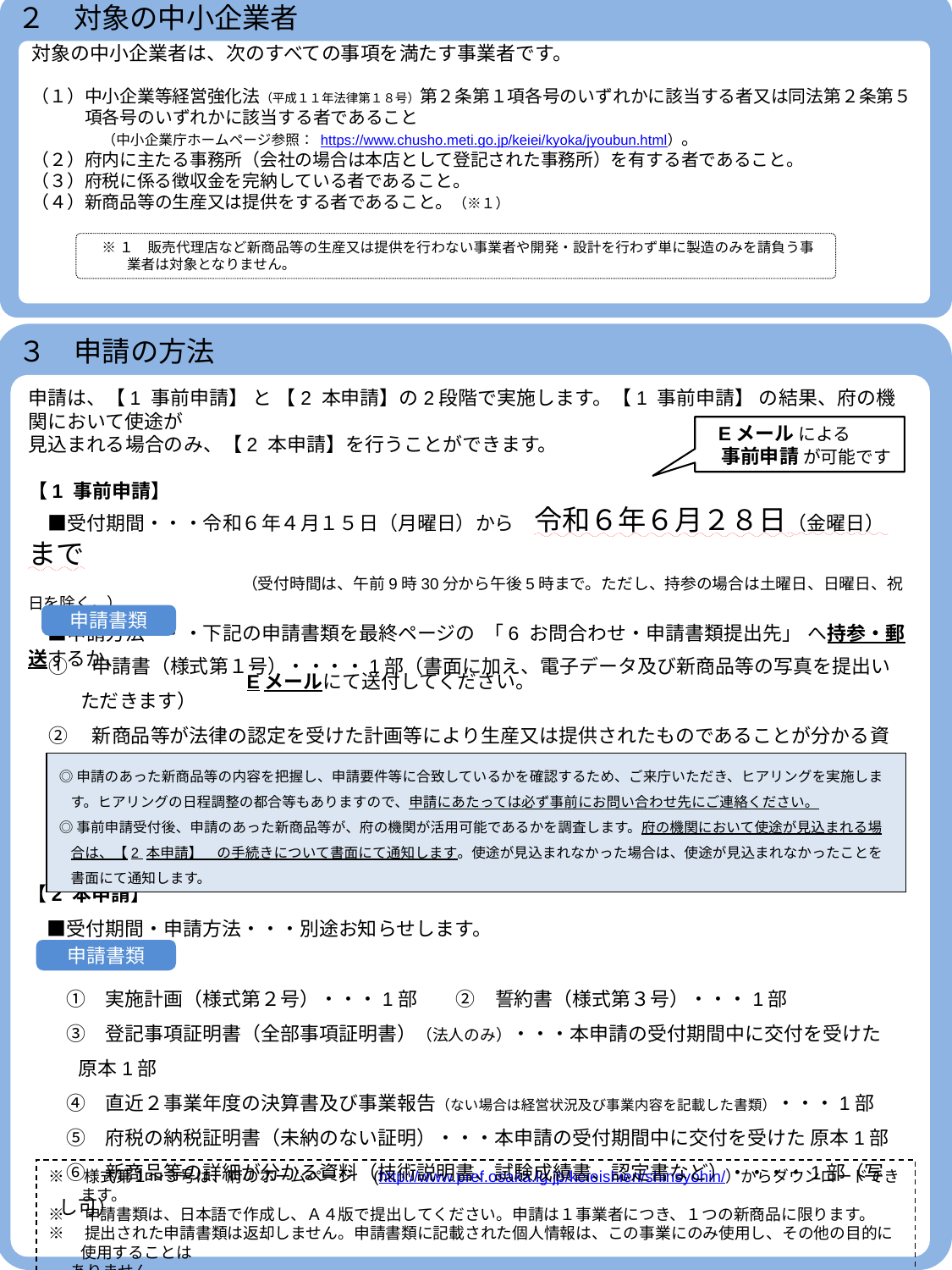

２　対象の中小企業者
対象の中小企業者は、次のすべての事項を満たす事業者です。

（１）中小企業等経営強化法（平成１１年法律第１８号）第２条第１項各号のいずれかに該当する者又は同法第２条第５項各号のいずれかに該当する者であること
　　　　（中小企業庁ホームページ参照： https://www.chusho.meti.go.jp/keiei/kyoka/jyoubun.html）。
（２）府内に主たる事務所（会社の場合は本店として登記された事務所）を有する者であること。
（３）府税に係る徴収金を完納している者であること。
（４）新商品等の生産又は提供をする者であること。（※１）
ゆちゅ
※１　販売代理店など新商品等の生産又は提供を行わない事業者や開発・設計を行わず単に製造のみを請負う事業者は対象となりません。
３　申請の方法
申請は、【1 事前申請】 と 【2 本申請】の2段階で実施します。【1 事前申請】 の結果、府の機関において使途が
見込まれる場合のみ、【2 本申請】を行うことができます。

【1 事前申請】
　■受付期間・・・令和６年４月１５日（月曜日）から　令和６年６月２８日（金曜日）まで
　　　　　　　　　　　（受付時間は、午前9時30分から午後5時まで。ただし、持参の場合は土曜日、日曜日、祝日を除く。）
　■申請方法・・・下記の申請書類を最終ページの  「6 お問合わせ・申請書類提出先」 へ持参・郵送するか、
　　　　　　　　　　　Eメールにて送付してください。
  Eメール による
  事前申請 が可能です
申請書類
①　申請書（様式第１号）・・・・1部（書面に加え、電子データ及び新商品等の写真を提出いただきます）
②　新商品等が法律の認定を受けた計画等により生産又は提供されたものであることが分かる資料　・・・ 1部
【別途提出】　新商品等の概要が分かる資料及びサンプル品（提供可能な場合のみ）・・・・10部（個）
◎申請のあった新商品等の内容を把握し、申請要件等に合致しているかを確認するため、ご来庁いただき、ヒアリングを実施します。ヒアリングの日程調整の都合等もありますので、申請にあたっては必ず事前にお問い合わせ先にご連絡ください。
◎事前申請受付後、申請のあった新商品等が、府の機関が活用可能であるかを調査します。府の機関において使途が見込まれる場合は、【2 本申請】　の手続きについて書面にて通知します。使途が見込まれなかった場合は、使途が見込まれなかったことを書面にて通知します。
【2 本申請】
　■受付期間・申請方法・・・別途お知らせします。

　　①　実施計画（様式第２号）・・・1部　　②　誓約書（様式第３号）・・・1部
　　③　登記事項証明書（全部事項証明書）（法人のみ）・・・本申請の受付期間中に交付を受けた　原本1部
　　④　直近２事業年度の決算書及び事業報告（ない場合は経営状況及び事業内容を記載した書類）・・・1部
　　⑤　府税の納税証明書（未納のない証明）・・・本申請の受付期間中に交付を受けた 原本1部
　　⑥　新商品等の詳細が分かる資料（技術説明書、試験成績書、認定書など）・・・・1部（写し可）
申請書類
※　様式第１～３号は、府のホームページ　(http://www.pref.osaka.lg.jp/keieishien/shinsyohin/）からダウンロードできます。
※　申請書類は、日本語で作成し、Ａ４版で提出してください。申請は１事業者につき、１つの新商品に限ります。
※　提出された申請書類は返却しません。申請書類に記載された個人情報は、この事業にのみ使用し、その他の目的に使用することは
     ありません。